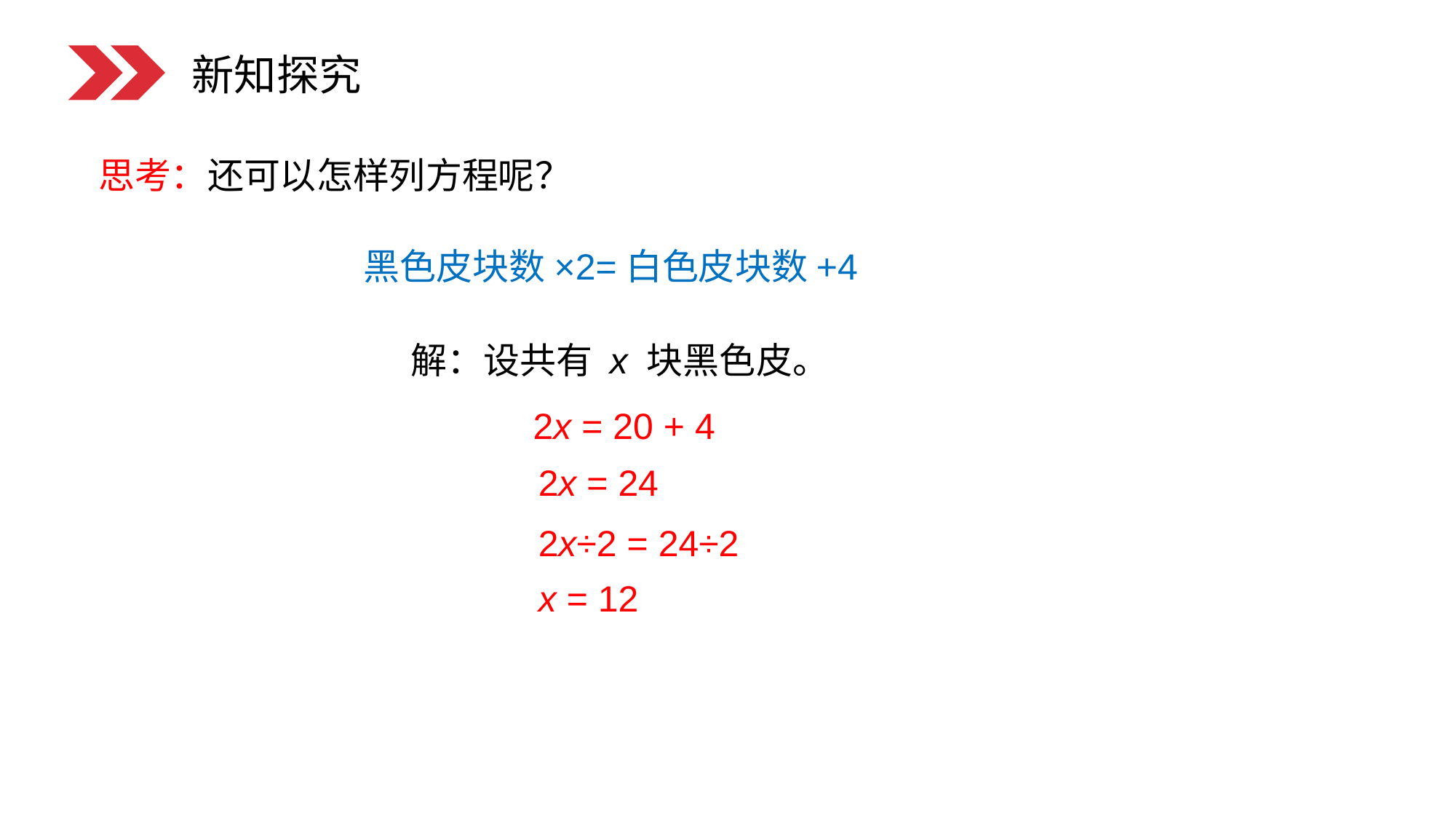

新知探究
思考：还可以怎样列方程呢？
黑色皮块数×2=白色皮块数+4
解：设共有 x 块黑色皮。
            2x = 20 + 4
 2x = 24
 2x÷2 = 24÷2
 x = 12